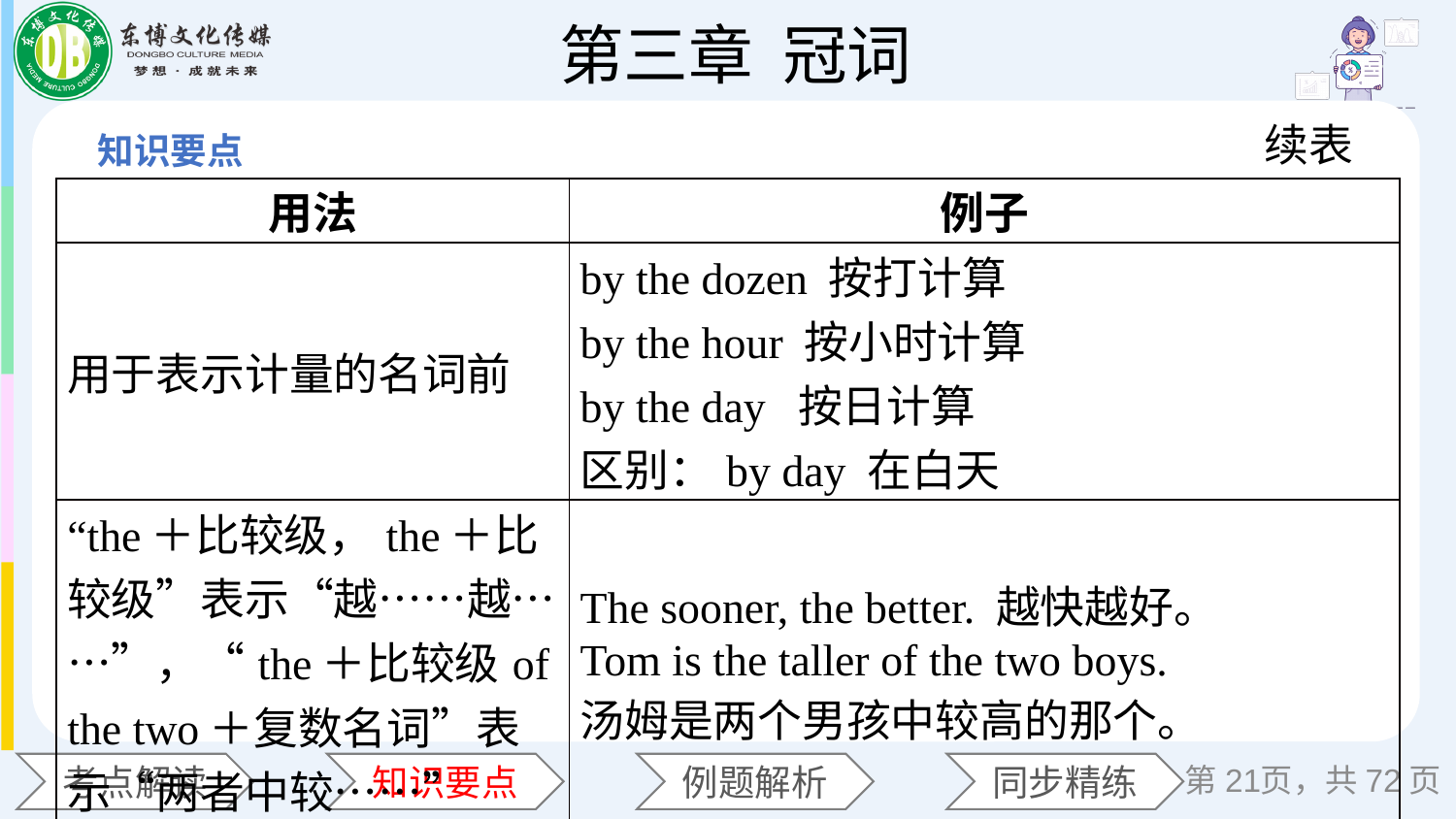

续表
| 用法 | 例子 |
| --- | --- |
| 用于表示计量的名词前 | by the dozen 按打计算 by the hour 按小时计算 by the day 按日计算 区别：by day 在白天 |
| “the＋比较级，the＋比较级”表示“越……越……”，“the＋比较级of the two＋复数名词”表示“两者中较……” | The sooner, the better. 越快越好。 Tom is the taller of the two boys. 汤姆是两个男孩中较高的那个。 |

第21页，共72页